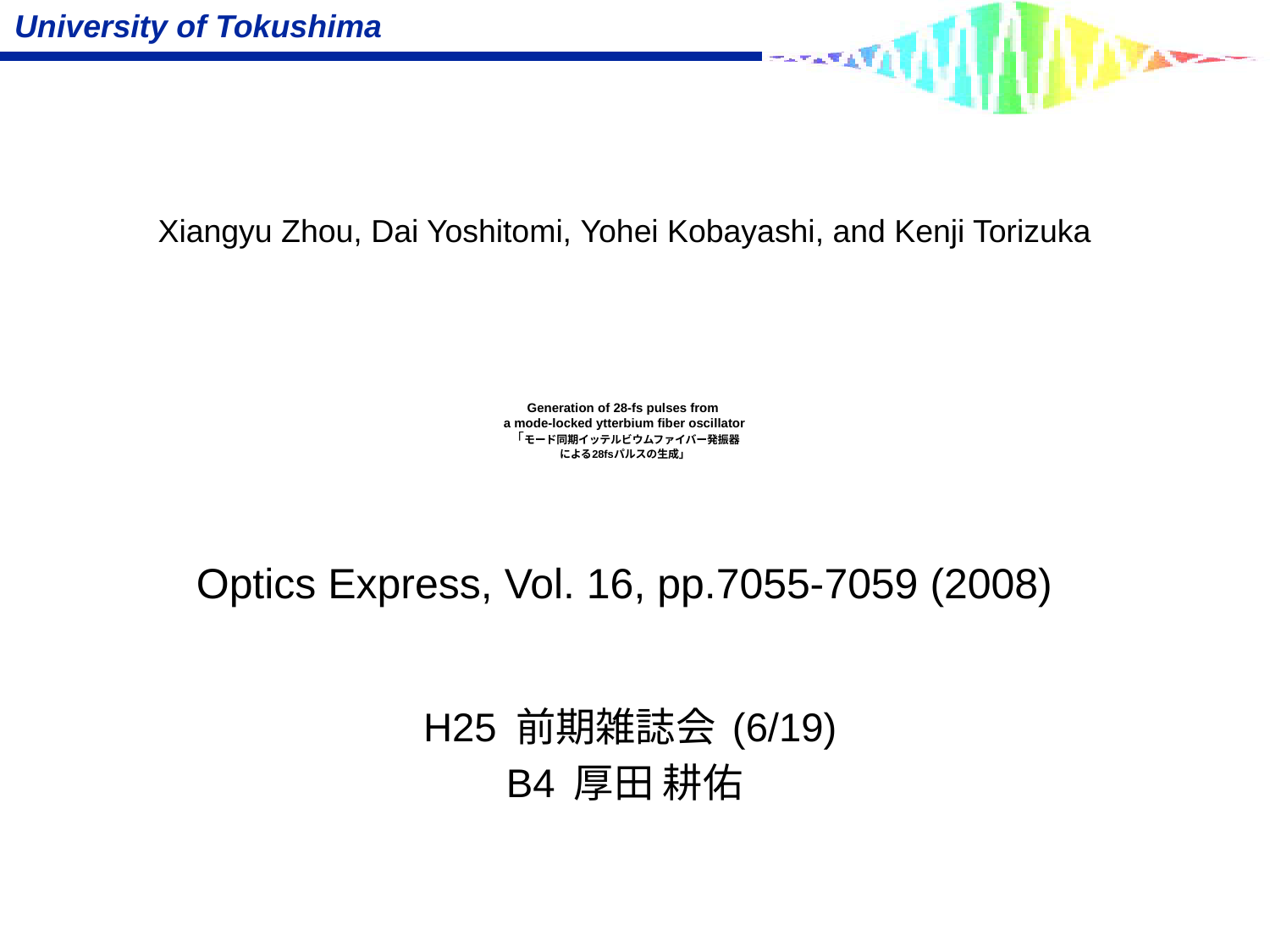

Xiangyu Zhou, Dai Yoshitomi, Yohei Kobayashi, and Kenji Torizuka
# Generation of 28-fs pulses from a mode-locked ytterbium fiber oscillator 「モード同期イッテルビウムファイバー発振器 による28fsパルスの生成」
Optics Express, Vol. 16, pp.7055-7059 (2008)

 H25 前期雑誌会 (6/19)
B4 厚田 耕佑